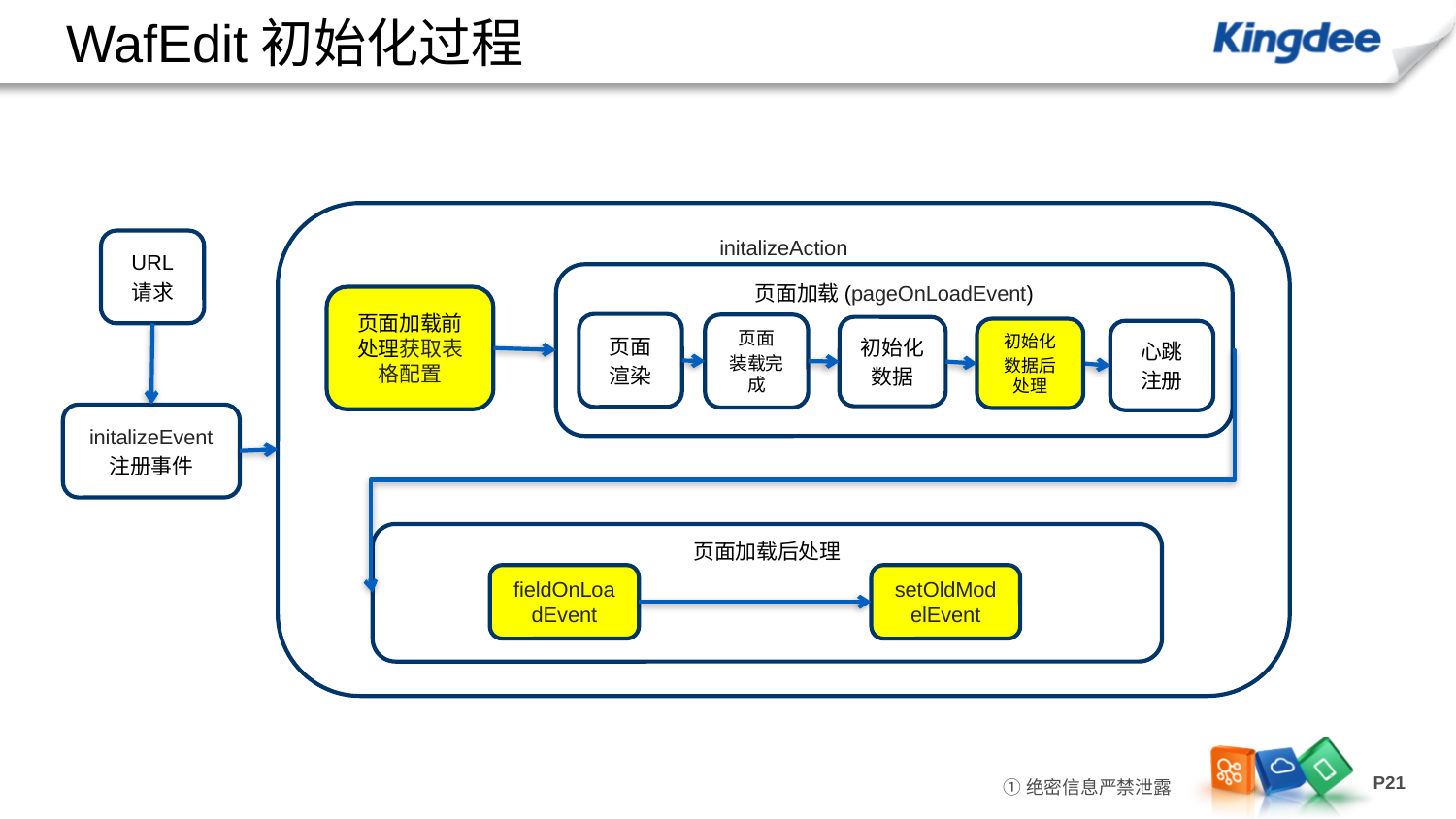

# WafEdit初始化过程
initalizeAction
URL
请求
页面加载(pageOnLoadEvent)
页面加载前处理获取表格配置
页面
渲染
页面
装载完成
初始化
数据
初始化
数据后处理
心跳
注册
initalizeEvent
注册事件
页面加载后处理
fieldOnLoadEvent
setOldModelEvent